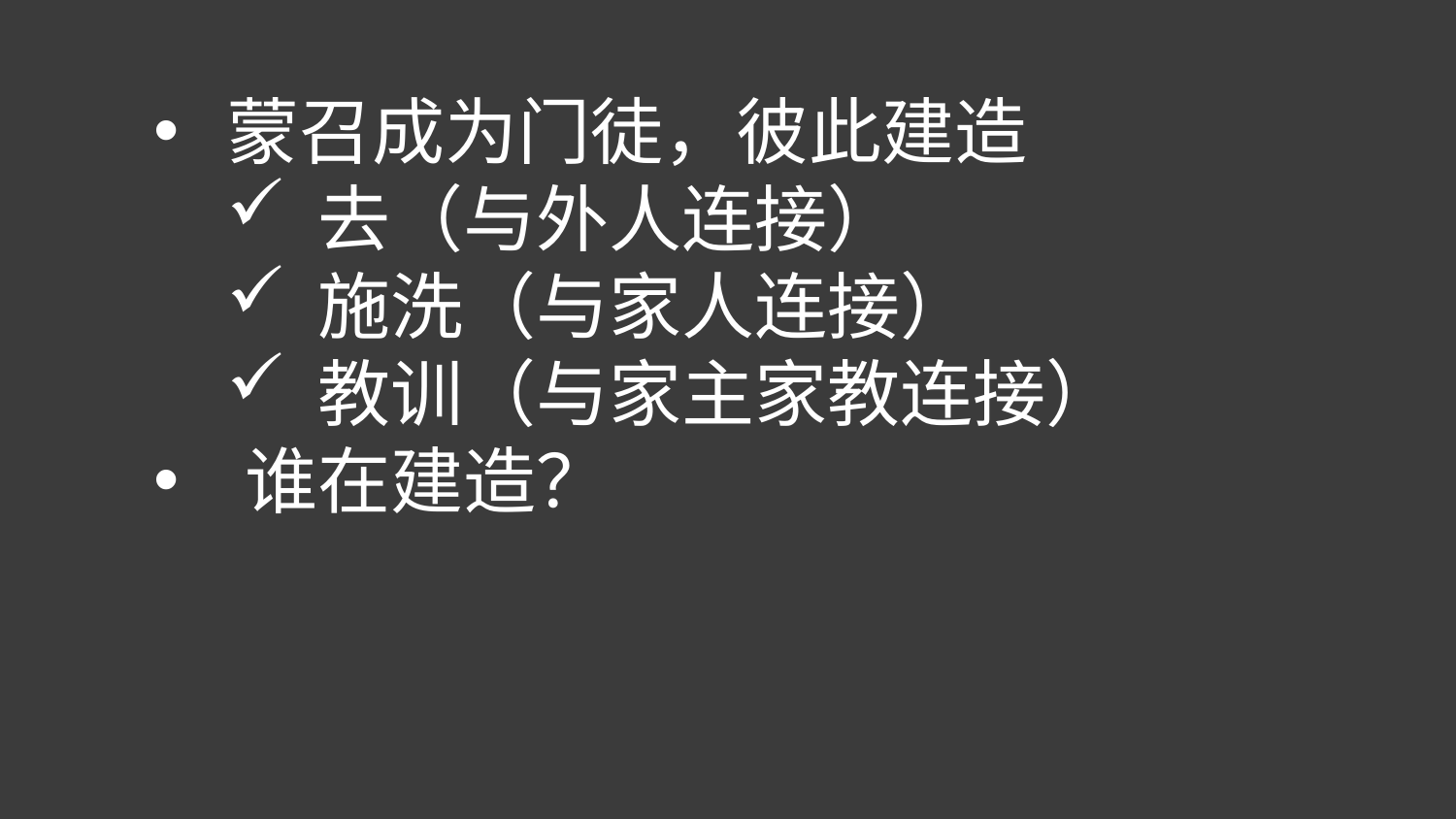

蒙召成为门徒，彼此建造
去（与外人连接）
施洗（与家人连接）
教训（与家主家教连接）
谁在建造？